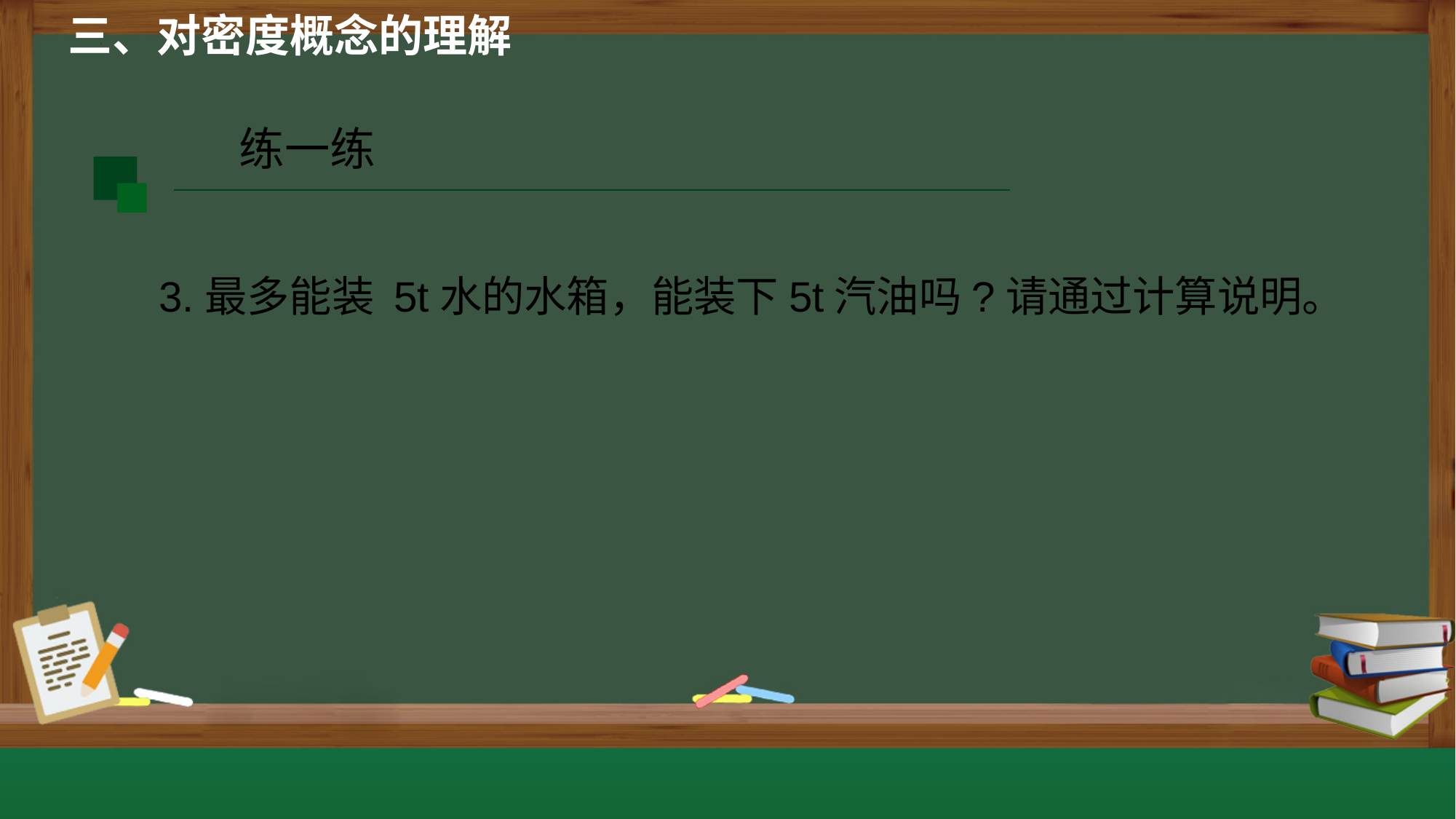

三、对密度概念的理解
练一练

3.最多能装 5t水的水箱，能装下5t汽油吗?请通过计算说明。